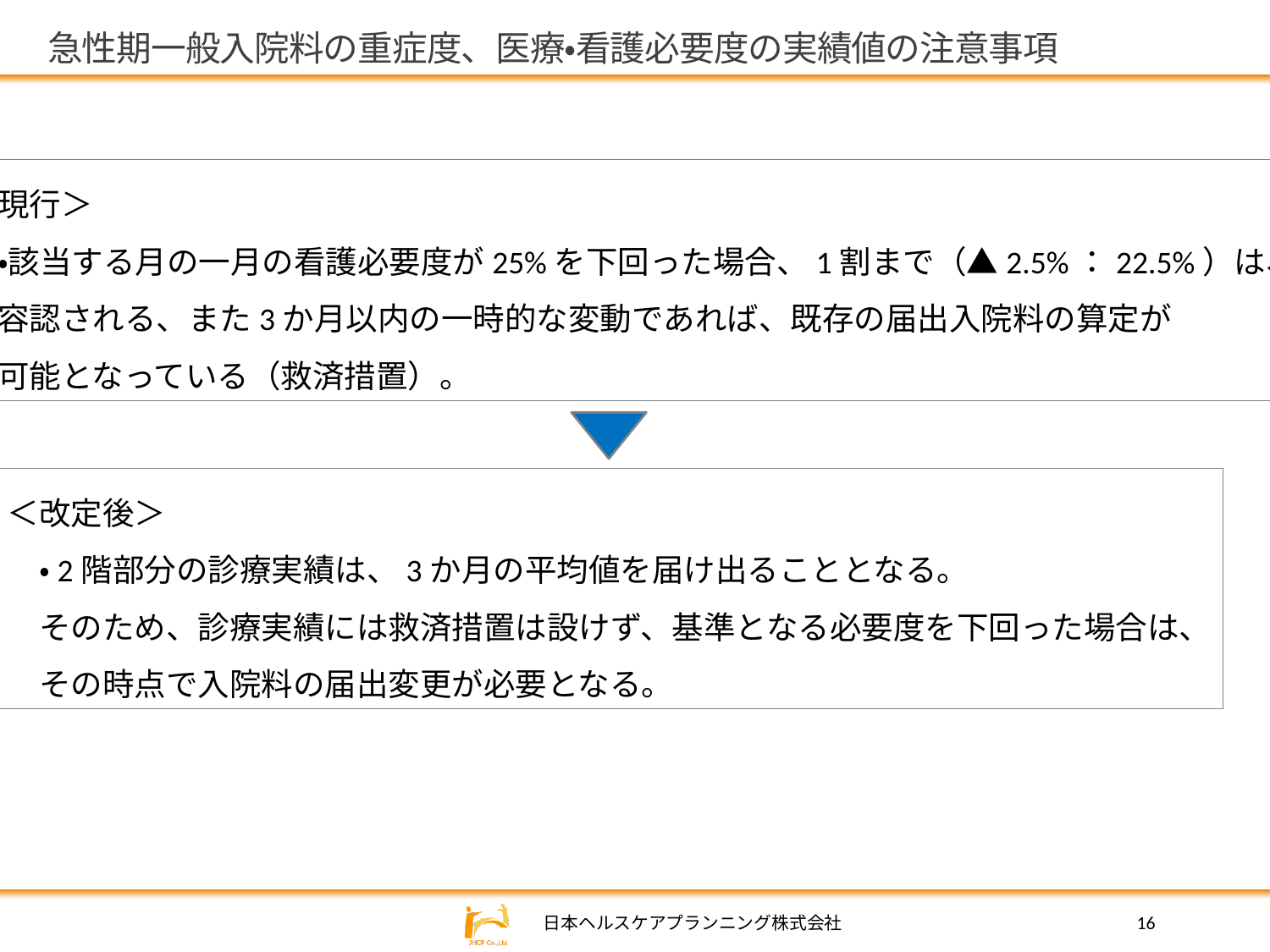

# 急性期一般入院料の重症度、医療・看護必要度の実績値の注意事項
＜現行＞
　・該当する月の一月の看護必要度が25%を下回った場合、1割まで（▲2.5%：22.5%）は、
　容認される、また3か月以内の一時的な変動であれば、既存の届出入院料の算定が
　可能となっている（救済措置）。

＜改定後＞
　・2階部分の診療実績は、3か月の平均値を届け出ることとなる。
　そのため、診療実績には救済措置は設けず、基準となる必要度を下回った場合は、
　その時点で入院料の届出変更が必要となる。
16